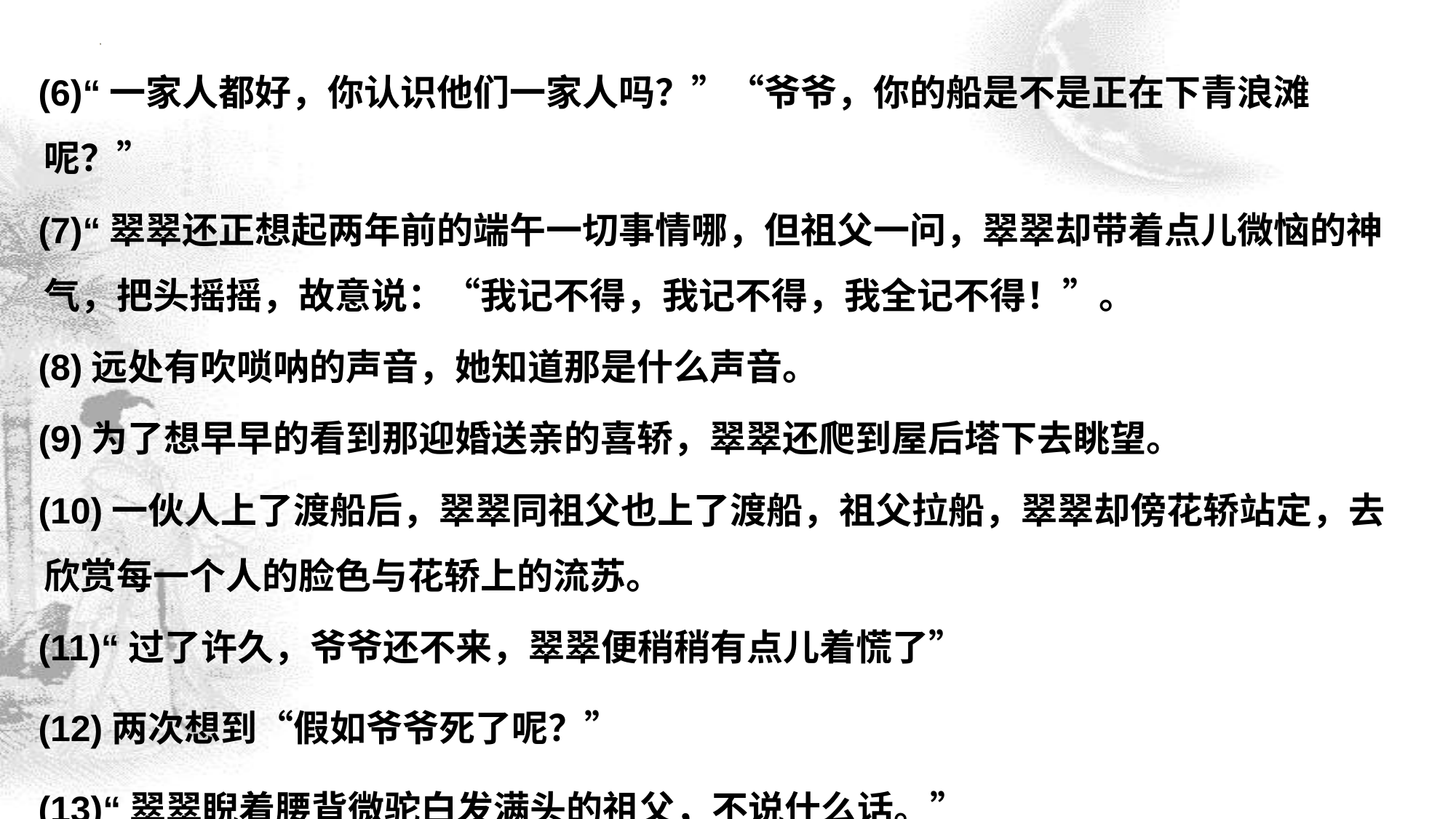

(6)“一家人都好，你认识他们一家人吗？”“爷爷，你的船是不是正在下青浪滩呢？”
(7)“翠翠还正想起两年前的端午一切事情哪，但祖父一问，翠翠却带着点儿微恼的神气，把头摇摇，故意说：“我记不得，我记不得，我全记不得！”。
(8)远处有吹唢呐的声音，她知道那是什么声音。
(9)为了想早早的看到那迎婚送亲的喜轿，翠翠还爬到屋后塔下去眺望。
(10)一伙人上了渡船后，翠翠同祖父也上了渡船，祖父拉船，翠翠却傍花轿站定，去欣赏每一个人的脸色与花轿上的流苏。
(11)“过了许久，爷爷还不来，翠翠便稍稍有点儿着慌了”
(12)两次想到“假如爷爷死了呢？”
(13)“翠翠睨着腰背微驼白发满头的祖父，不说什么话。”